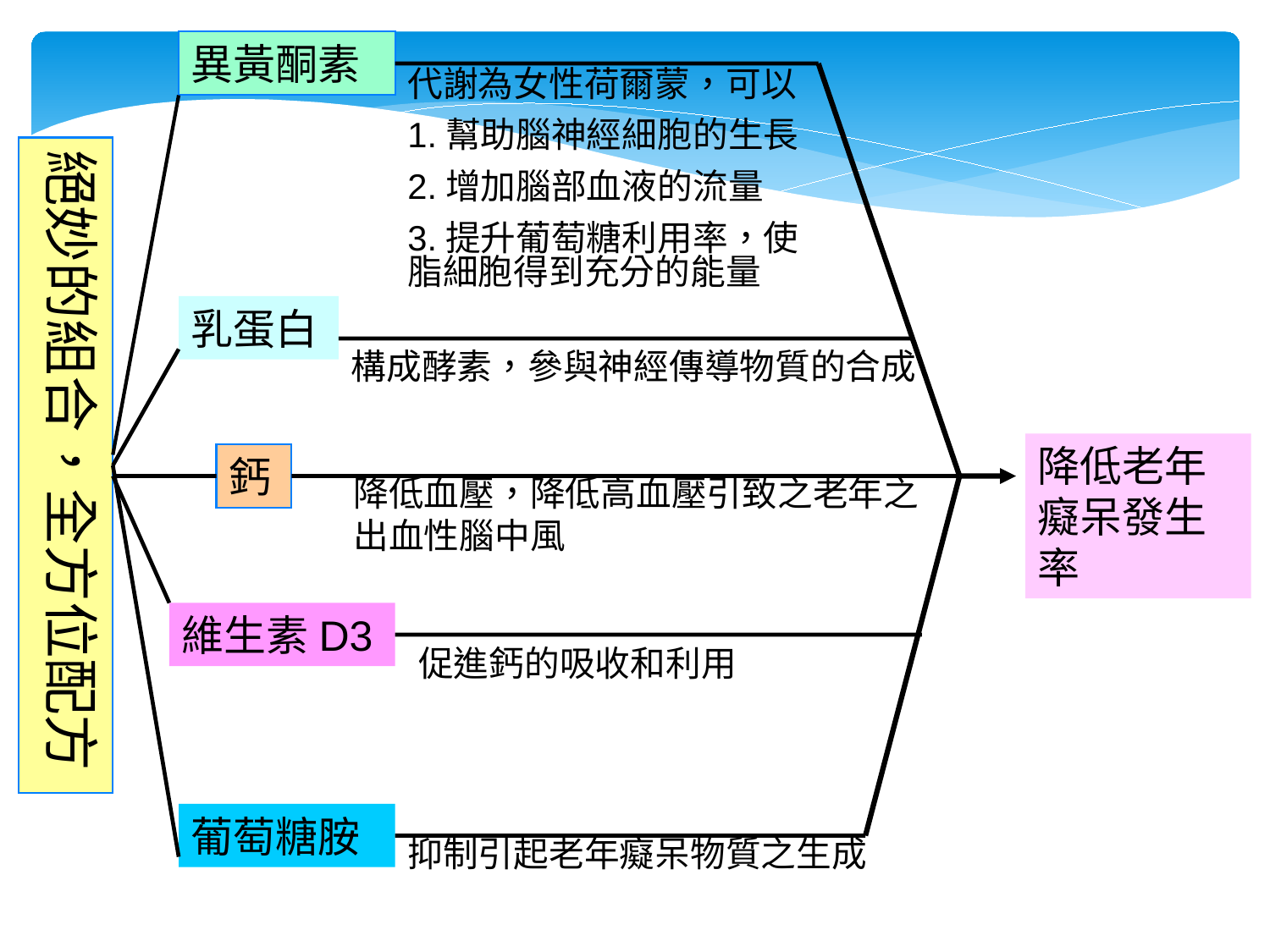

異黃酮素

代謝為女性荷爾蒙，可以
1.幫助腦神經細胞的生長
2.增加腦部血液的流量
3.提升葡萄糖利用率，使脂細胞得到充分的能量

絕妙的組合，全方位配方
乳蛋白

構成酵素，參與神經傳導物質的合成

降低老年癡呆發生率
鈣

降低血壓，降低高血壓引致之老年之
出血性腦中風

維生素D3

促進鈣的吸收和利用
葡萄糖胺
抑制引起老年癡呆物質之生成